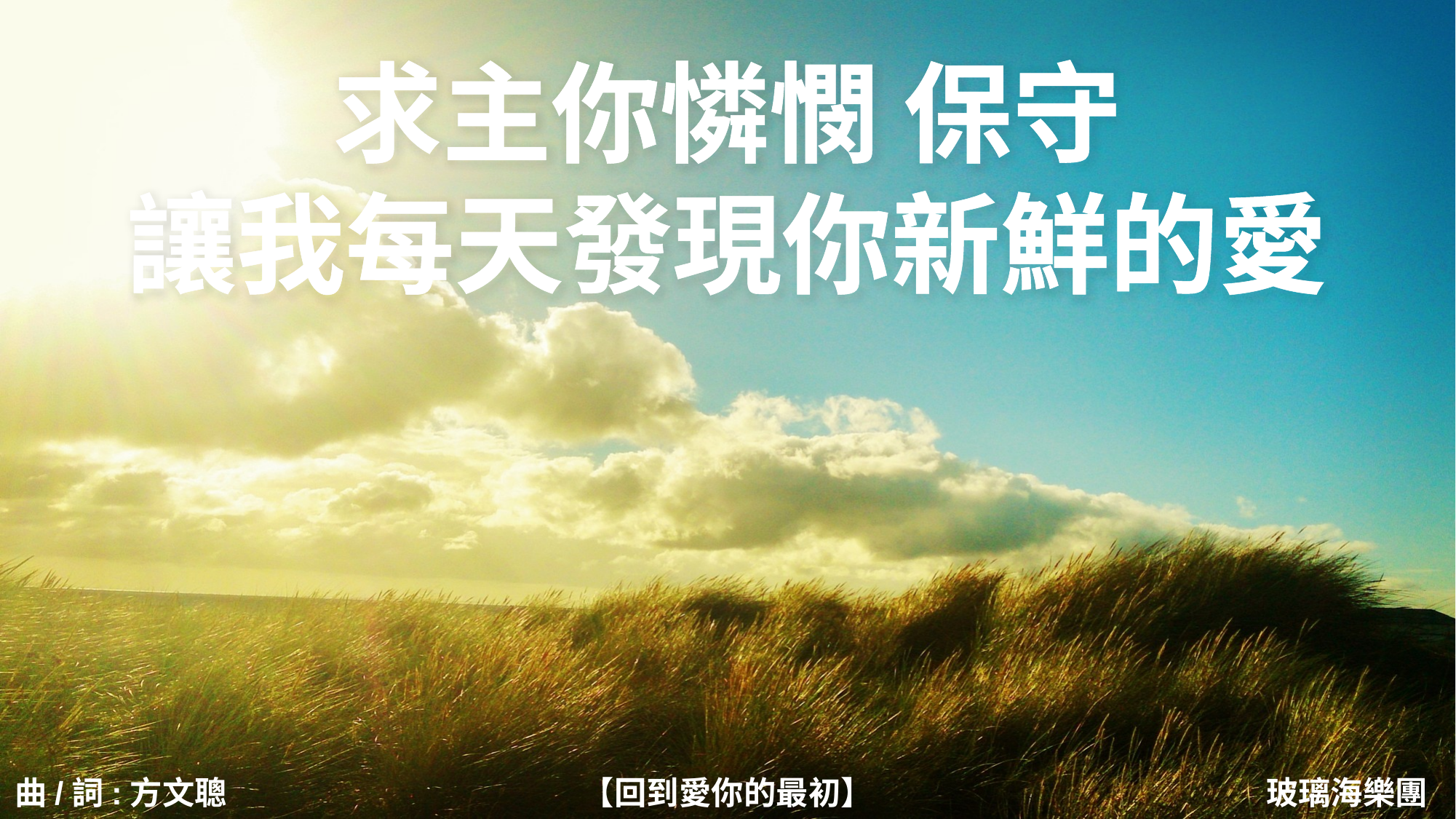

求主你憐憫 保守
讓我每天發現你新鮮的愛
曲/詞:方文聰		   		   【回到愛你的最初】				       玻璃海樂團